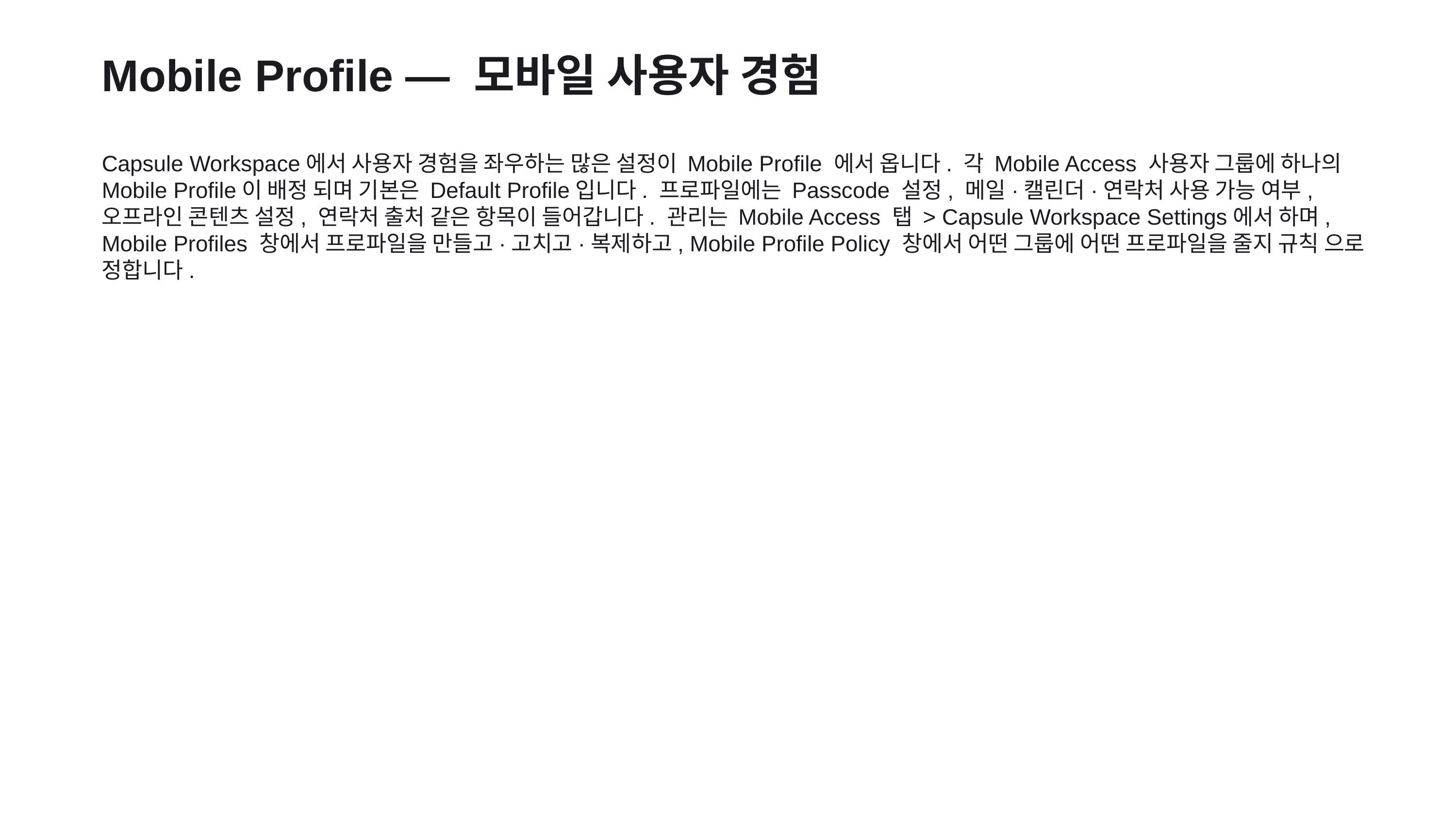

Mobile Profile — 모바일 사용자 경험
Capsule Workspace에서 사용자 경험을 좌우하는 많은 설정이 Mobile Profile 에서 옵니다. 각 Mobile Access 사용자 그룹에 하나의 Mobile Profile이 배정 되며 기본은 Default Profile입니다. 프로파일에는 Passcode 설정, 메일·캘린더·연락처 사용 가능 여부, 오프라인 콘텐츠 설정, 연락처 출처 같은 항목이 들어갑니다. 관리는 Mobile Access 탭 > Capsule Workspace Settings에서 하며, Mobile Profiles 창에서 프로파일을 만들고·고치고·복제하고, Mobile Profile Policy 창에서 어떤 그룹에 어떤 프로파일을 줄지 규칙 으로 정합니다.